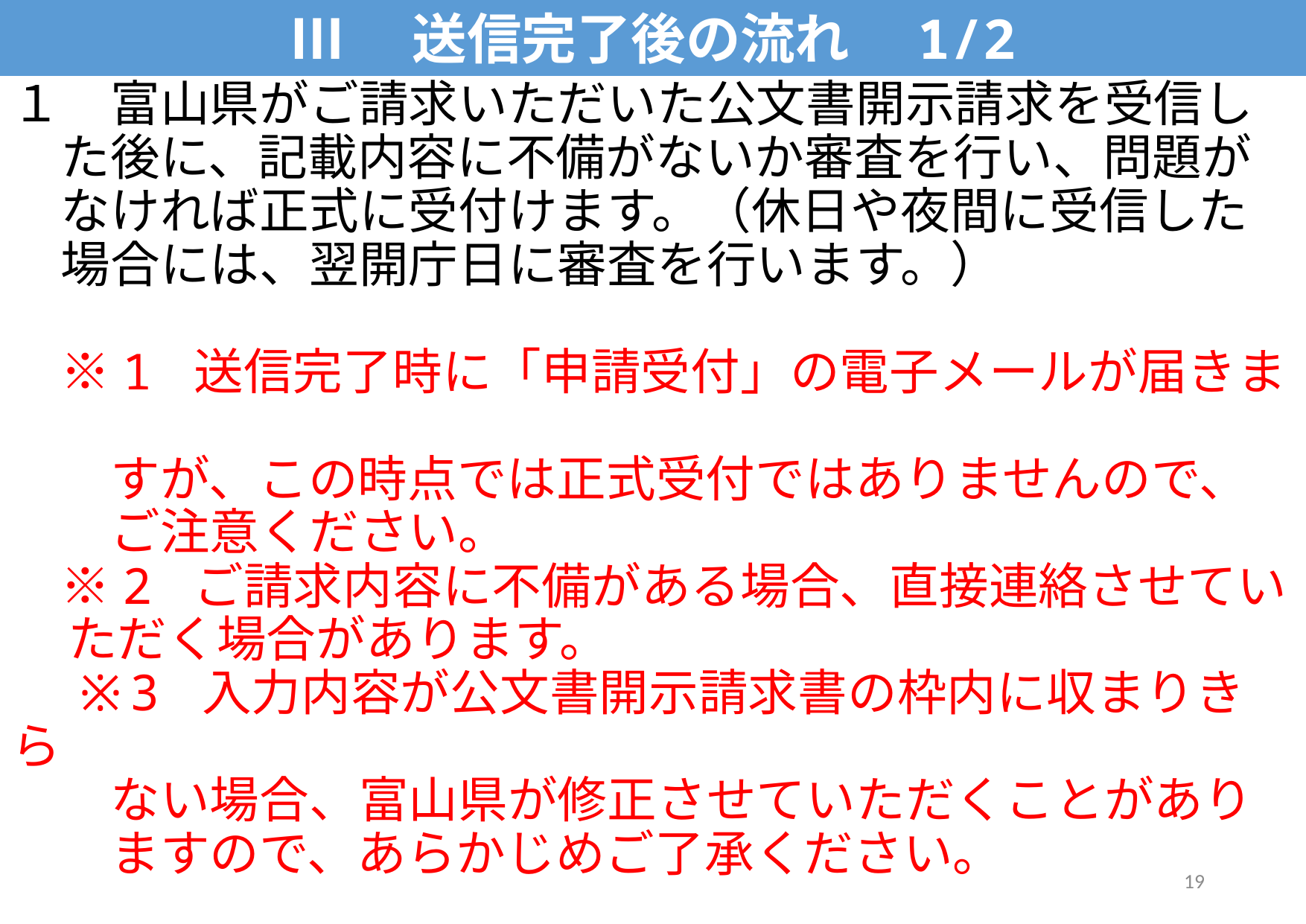

Ⅲ　送信完了後の流れ　1/2
１　富山県がご請求いただいた公文書開示請求を受信し
　た後に、記載内容に不備がないか審査を行い、問題が
　なければ正式に受付けます。（休日や夜間に受信した
　場合には、翌開庁日に審査を行います。）

　※1 送信完了時に「申請受付」の電子メールが届きま
　　すが、この時点では正式受付ではありませんので、
　　ご注意ください。　　
　※2 ご請求内容に不備がある場合、直接連絡させてい
    ただく場合があります。
  ※3 入力内容が公文書開示請求書の枠内に収まりきら
　　ない場合、富山県が修正させていただくことがあり
　　ますので、あらかじめご了承ください。
19